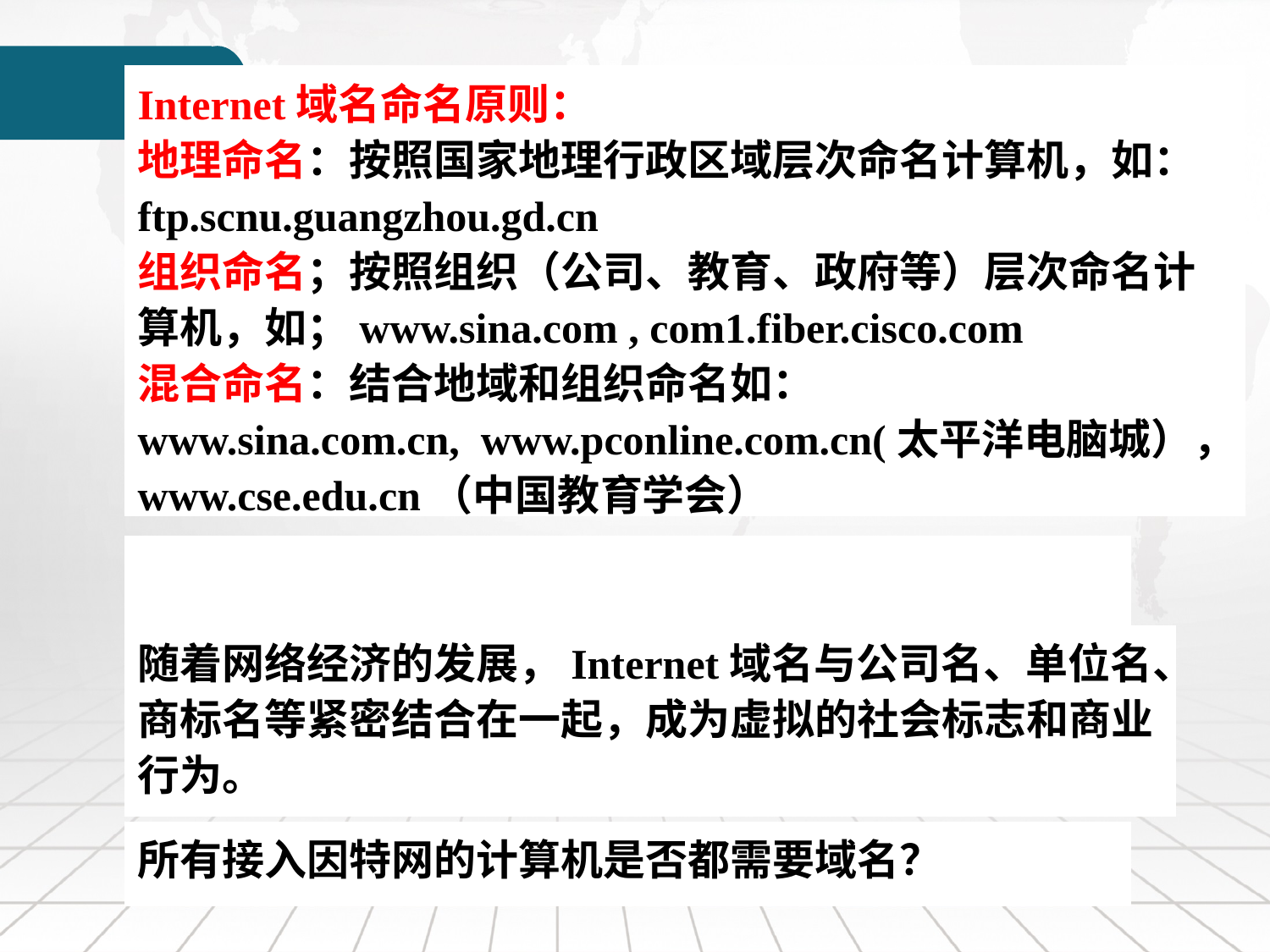

Internet域名命名原则：
地理命名：按照国家地理行政区域层次命名计算机，如： ftp.scnu.guangzhou.gd.cn
组织命名；按照组织（公司、教育、政府等）层次命名计算机，如；www.sina.com , com1.fiber.cisco.com
混合命名：结合地域和组织命名如：
www.sina.com.cn,  www.pconline.com.cn(太平洋电脑城），
www.cse.edu.cn（中国教育学会）
域名命名中：WWW\FTP\Email等表示提供的服务。
随着网络经济的发展，Internet域名与公司名、单位名、商标名等紧密结合在一起，成为虚拟的社会标志和商业行为。
所有接入因特网的计算机是否都需要域名？